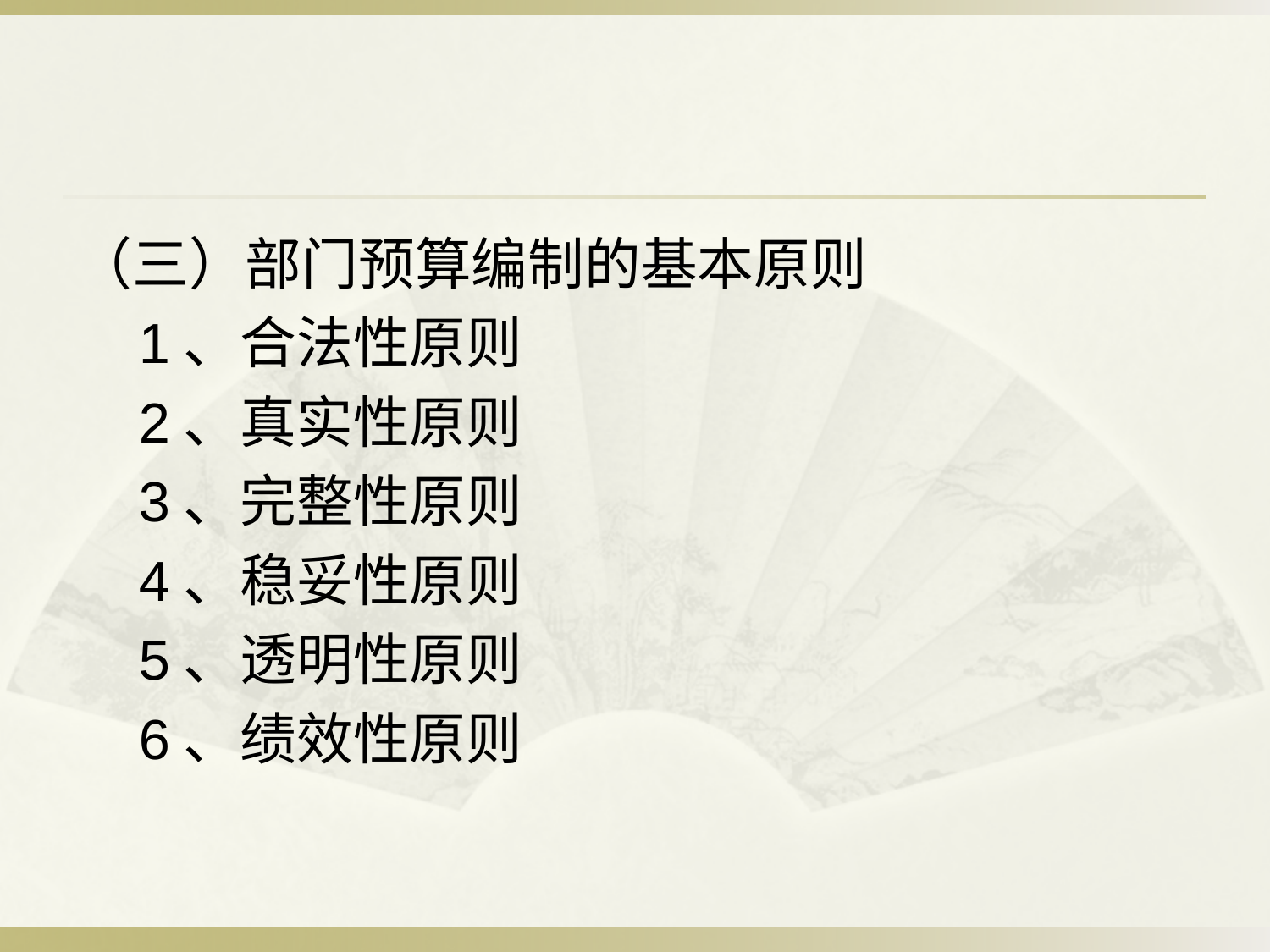

#
（三）部门预算编制的基本原则
    1、合法性原则
    2、真实性原则
    3、完整性原则
    4、稳妥性原则
    5、透明性原则
    6、绩效性原则